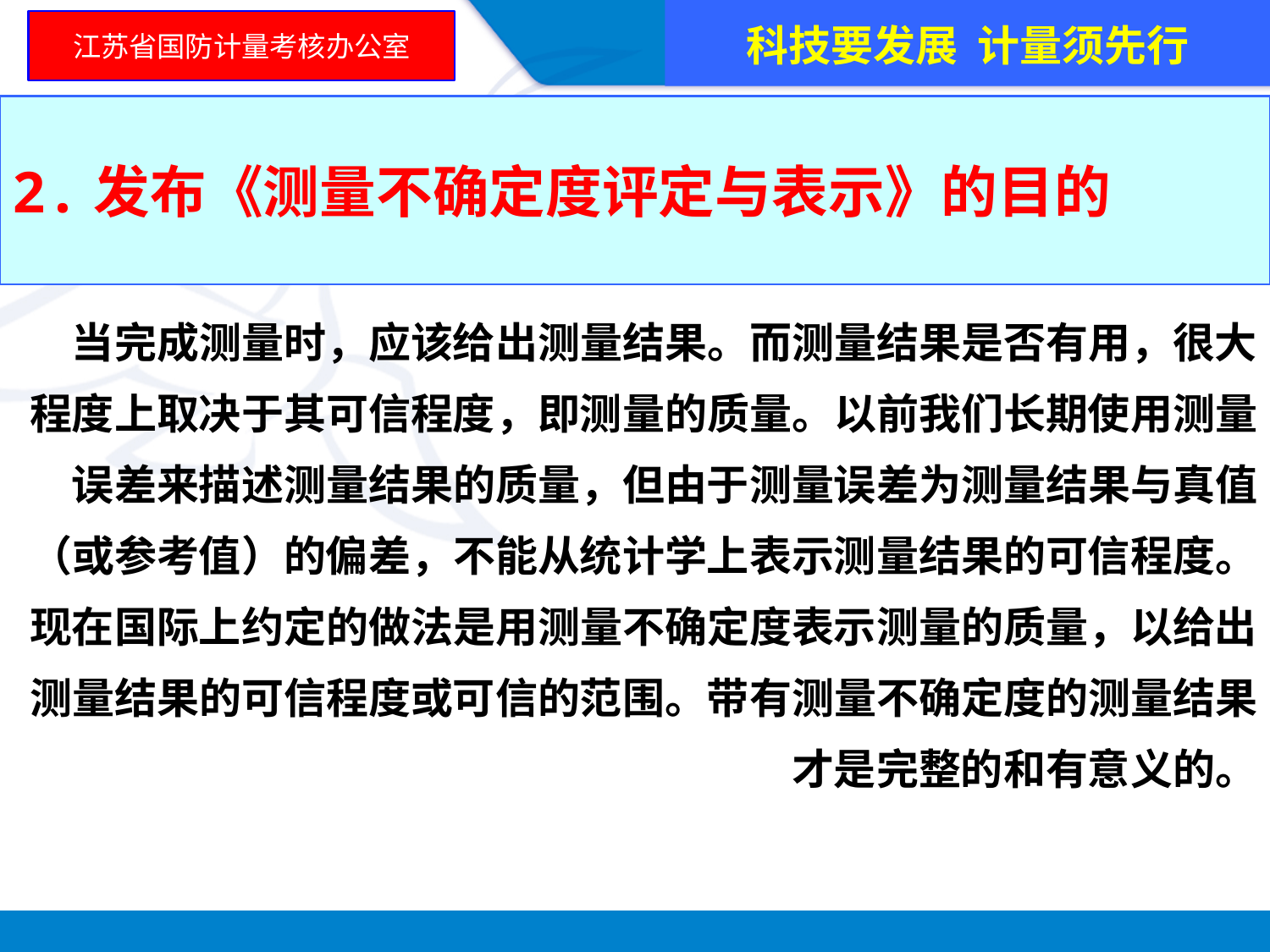

科技要发展  计量须先行
江苏省国防计量考核办公室
2.发布《测量不确定度评定与表示》的目的

 当完成测量时，应该给出测量结果。而测量结果是否有用，很大程度上取决于其可信程度，即测量的质量。以前我们长期使用测量误差来描述测量结果的质量，但由于测量误差为测量结果与真值（或参考值）的偏差，不能从统计学上表示测量结果的可信程度。现在国际上约定的做法是用测量不确定度表示测量的质量，以给出测量结果的可信程度或可信的范围。带有测量不确定度的测量结果才是完整的和有意义的。